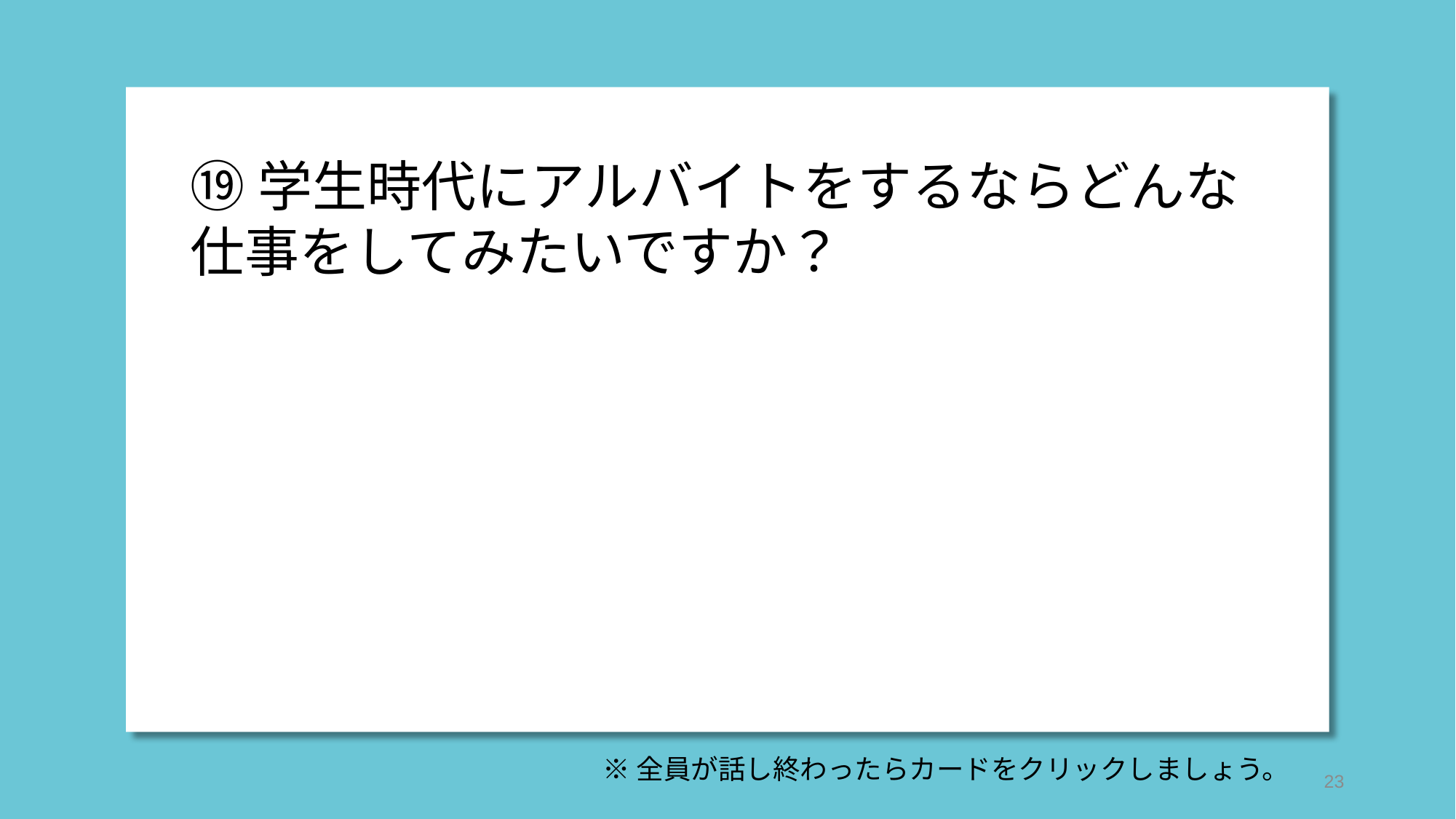

⑲学生時代にアルバイトをするならどんな仕事をしてみたいですか？
※全員が話し終わったらカードをクリックしましょう。
23